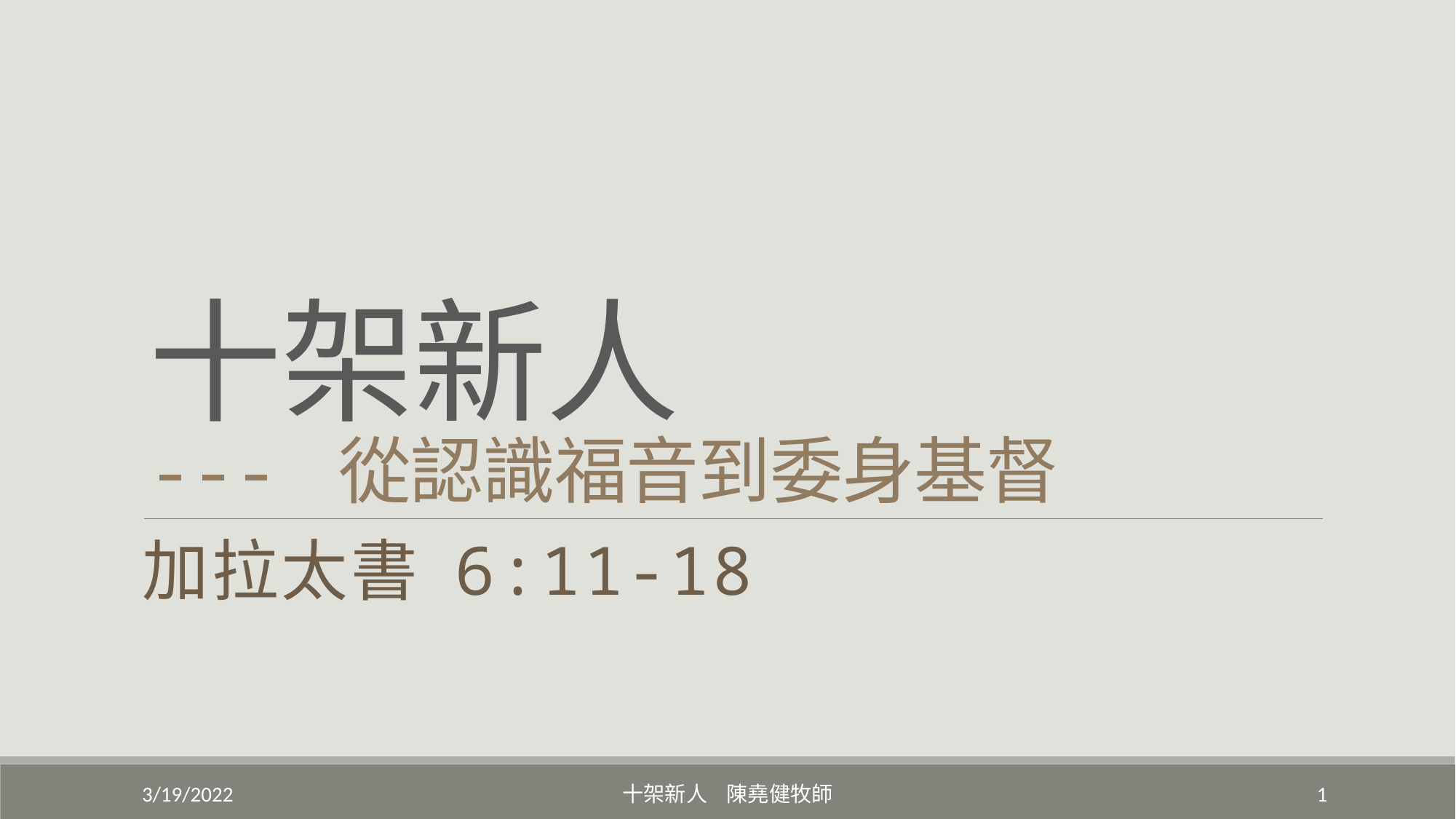

# 十架新人 --- 從認識福音到委身基督
加拉太書 6:11-18
3/19/2022
十架新人    陳堯健牧師
1